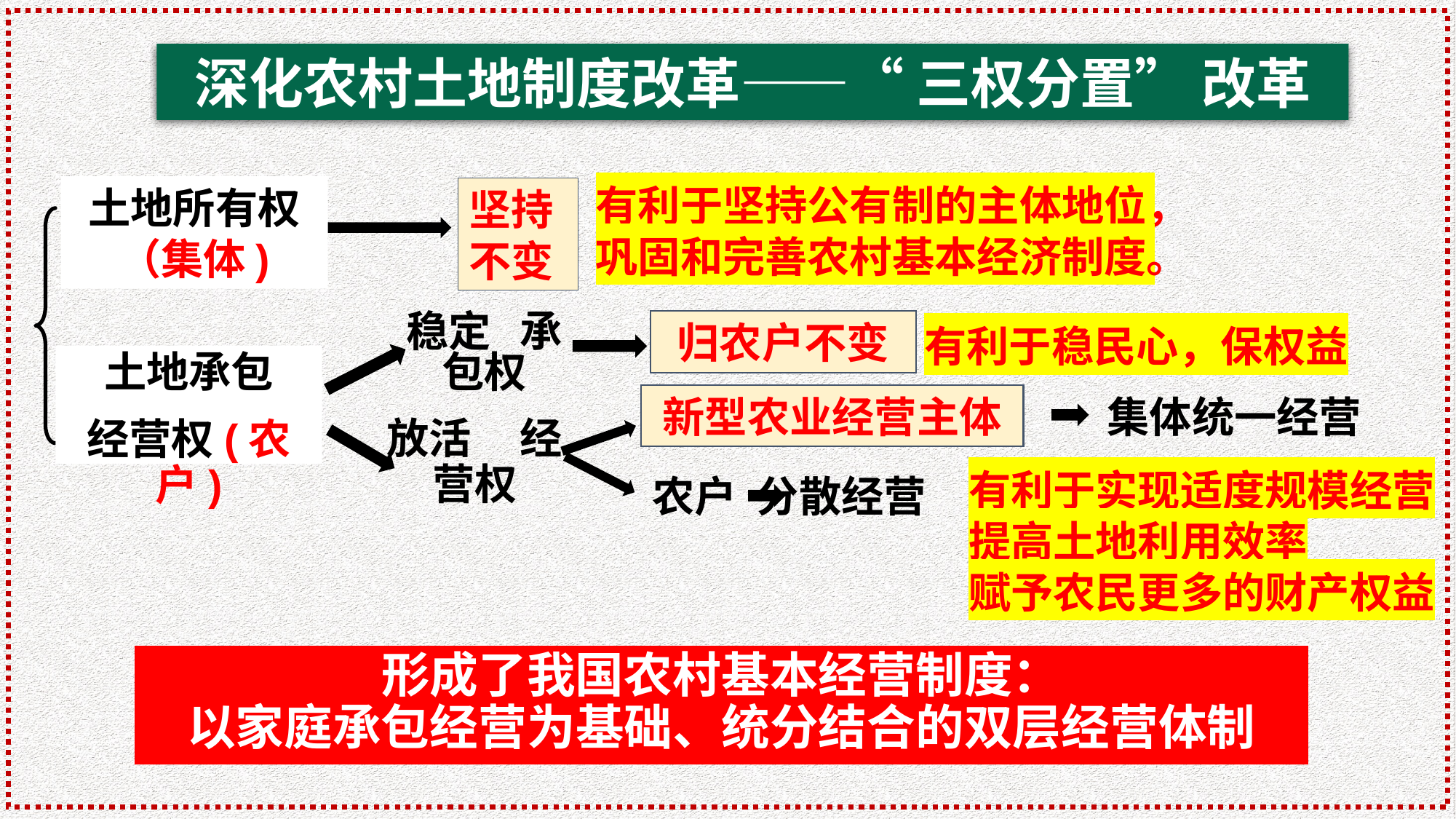

深化农村土地制度改革——“ 三权分置” 改革
有利于坚持公有制的主体地位，
巩固和完善农村基本经济制度。
土地所有权（集体)
坚持不变

稳定   承包权
归农户不变
有利于稳民心，保权益

土地承包
经营权(农户)

新型农业经营主体
集体统一经营

放活     经营权

有利于实现适度规模经营提高土地利用效率
赋予农民更多的财产权益
农户  分散经营

形成了我国农村基本经营制度：
以家庭承包经营为基础、统分结合的双层经营体制